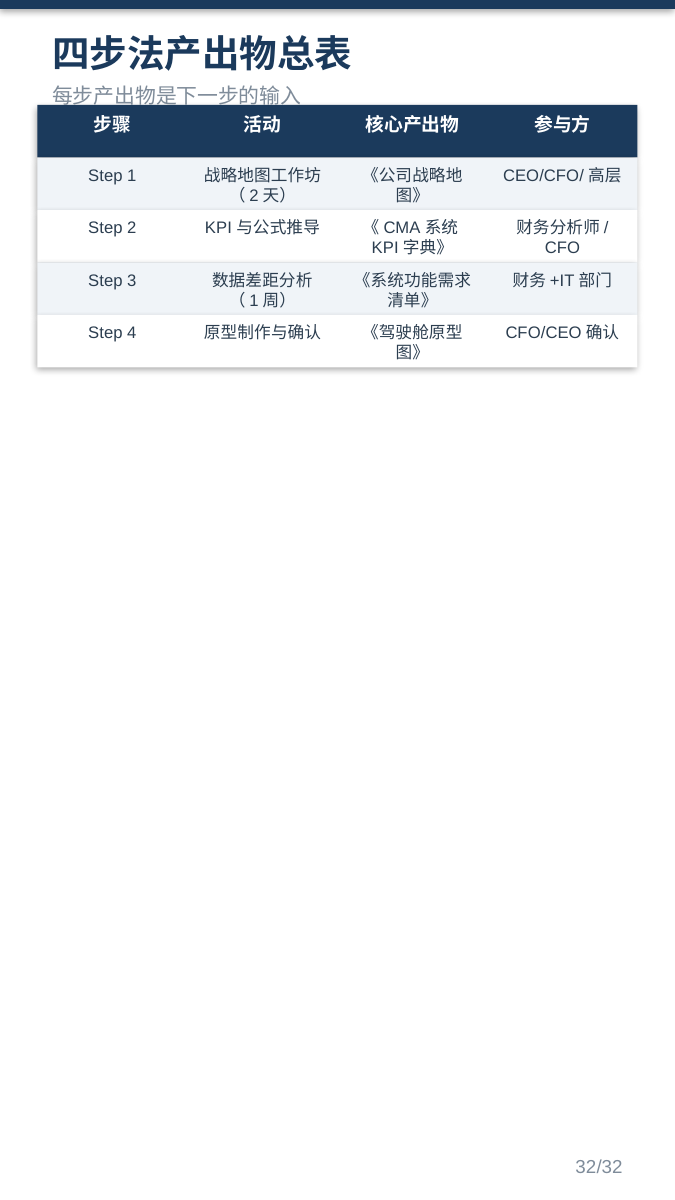

四步法产出物总表
每步产出物是下一步的输入

步骤
活动
核心产出物
参与方

Step 1
战略地图工作坊（2天）
《公司战略地图》
CEO/CFO/高层

Step 2
KPI与公式推导
《CMA系统KPI字典》
财务分析师/CFO

Step 3
数据差距分析（1周）
《系统功能需求清单》
财务+IT部门

Step 4
原型制作与确认
《驾驶舱原型图》
CFO/CEO确认
32/32